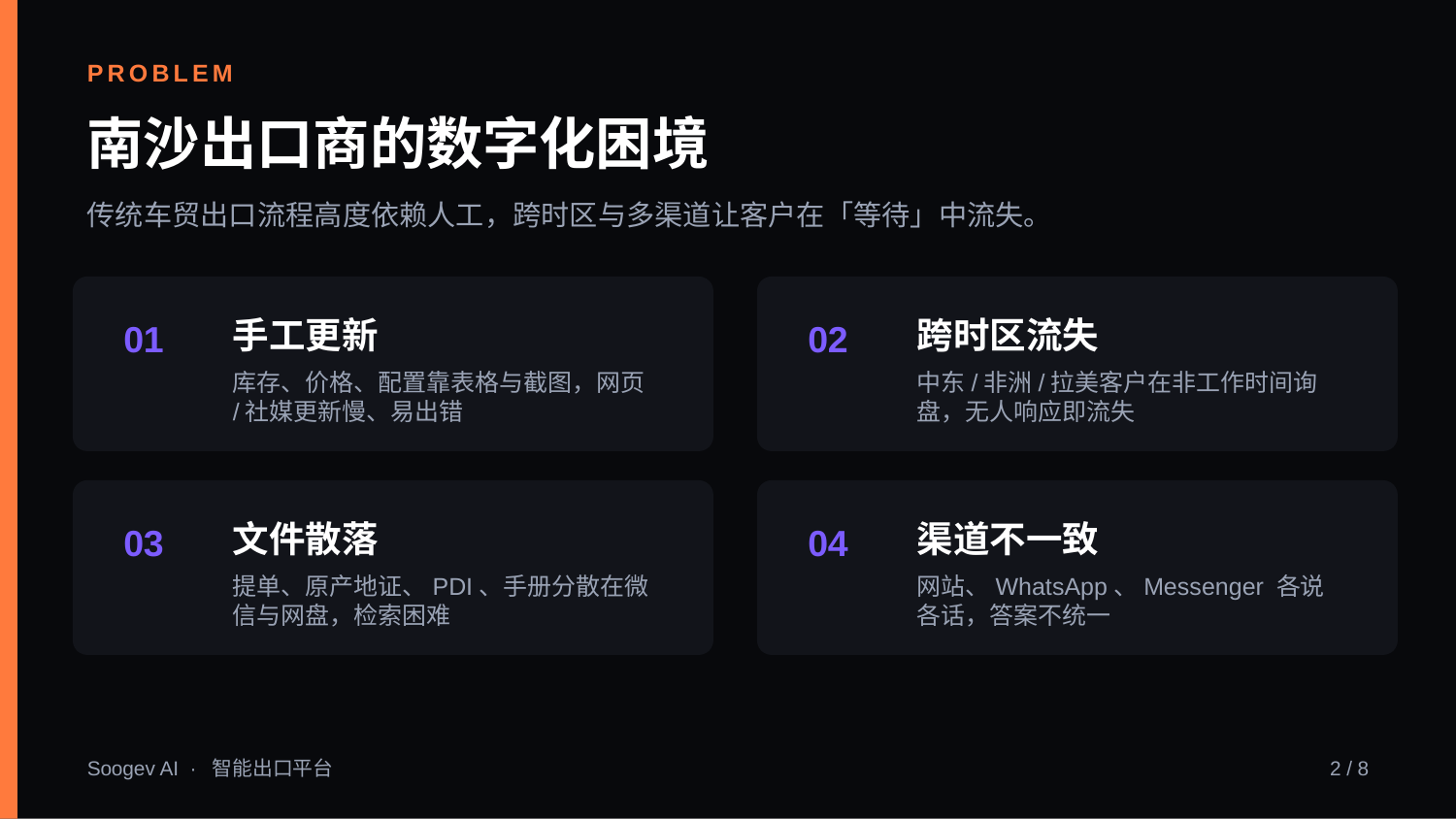

PROBLEM
南沙出口商的数字化困境
传统车贸出口流程高度依赖人工，跨时区与多渠道让客户在「等待」中流失。

手工更新
跨时区流失
01
02
库存、价格、配置靠表格与截图，网页/社媒更新慢、易出错
中东/非洲/拉美客户在非工作时间询盘，无人响应即流失

文件散落
渠道不一致
03
04
提单、原产地证、PDI、手册分散在微信与网盘，检索困难
网站、WhatsApp、Messenger 各说各话，答案不统一
Soogev AI  ·  智能出口平台
2 / 8